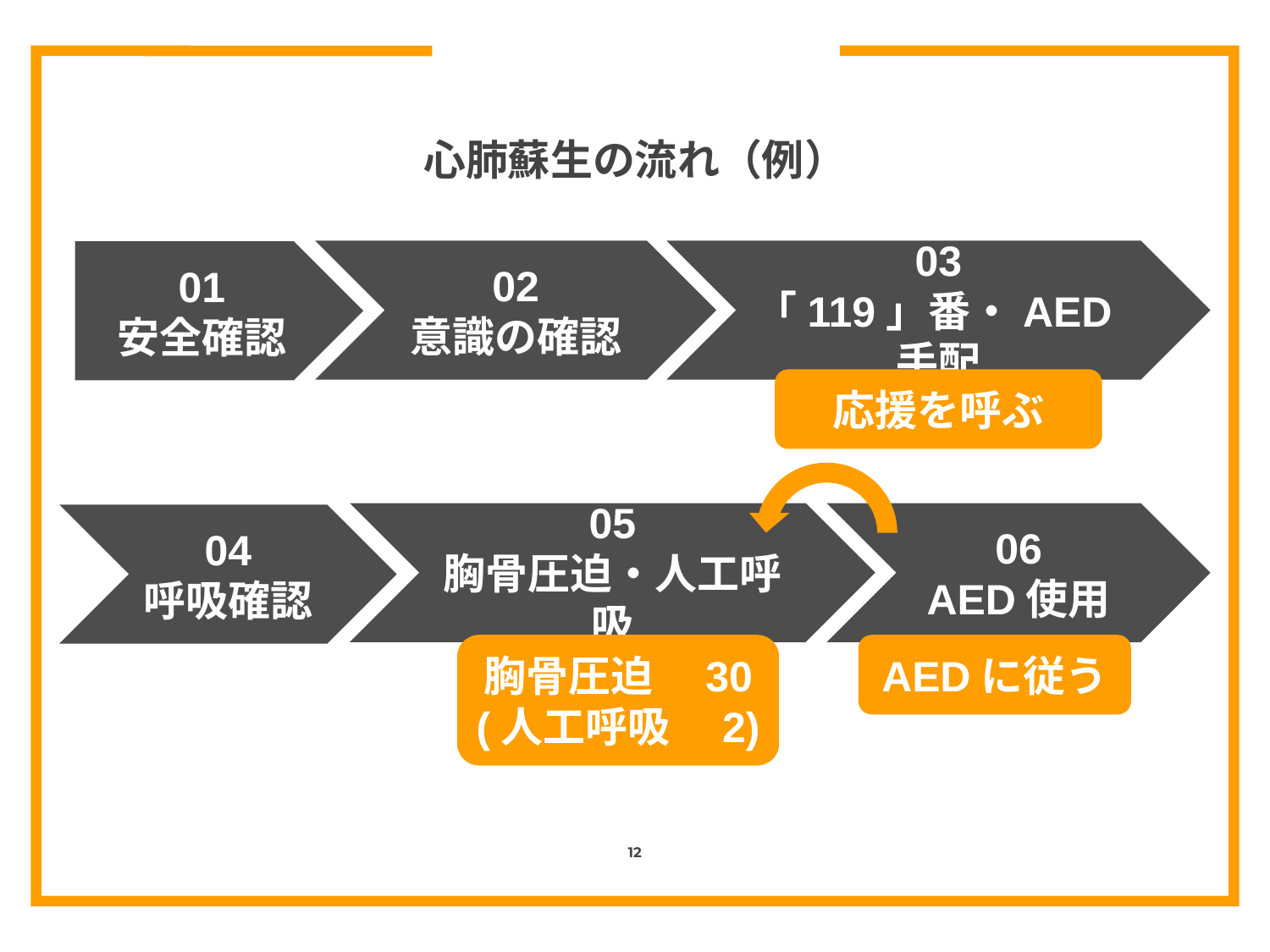

# 心肺蘇生の流れ（例）
02
意識の確認
03
「119」番・AED手配
01
安全確認
応援を呼ぶ

05
胸骨圧迫・人工呼吸
06
AED使用
04
呼吸確認
AEDに従う
胸骨圧迫　30
(人工呼吸　2)
12